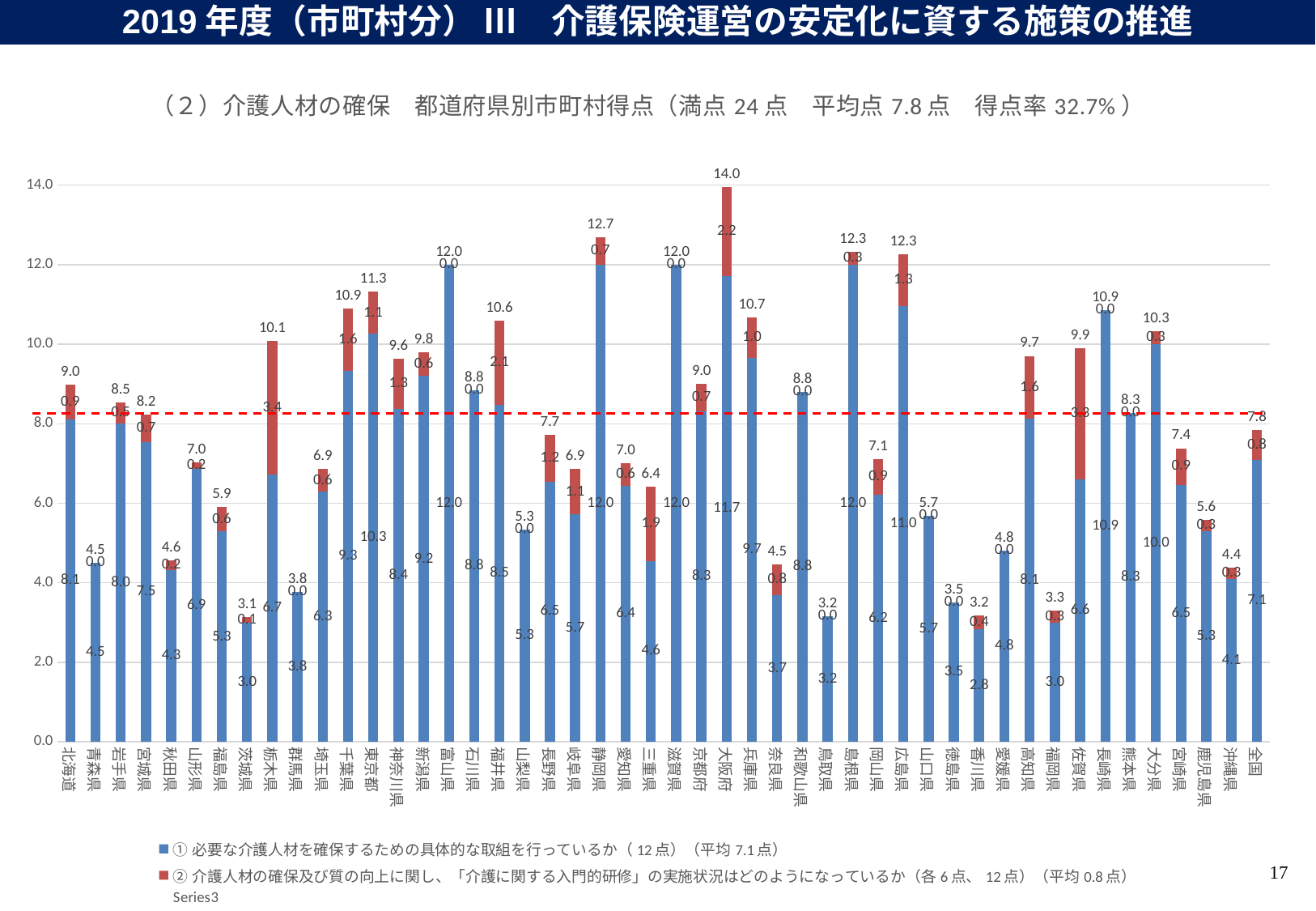

2019年度（市町村分） Ⅲ　介護保険運営の安定化に資する施策の推進

### Chart: （２）介護人材の確保　都道府県別市町村得点（満点24点　平均点7.8点　得点率32.7%）

| Category | ①必要な介護人材を確保するための具体的な取組を行っているか（12点）（平均7.1点） | ②介護人材の確保及び質の向上に関し、「介護に関する入門的研修」の実施状況はどのようになっているか（各6点、12点）（平均0.8点） |  |
|---|---|---|---|
| 北海道 | 8.111731843575418 | 0.8715083798882681 | 8.983240223463687 |
| 青森県 | 4.5 | 0.0 | 4.5 |
| 岩手県 | 8.0 | 0.5454545454545454 | 8.545454545454545 |
| 宮城県 | 7.542857142857143 | 0.6857142857142857 | 8.228571428571428 |
| 秋田県 | 4.32 | 0.24 | 4.56 |
| 山形県 | 6.857142857142857 | 0.17142857142857143 | 7.0285714285714285 |
| 福島県 | 5.288135593220339 | 0.6101694915254238 | 5.898305084745763 |
| 茨城県 | 3.0 | 0.13636363636363635 | 3.1363636363636362 |
| 栃木県 | 6.72 | 3.36 | 10.08 |
| 群馬県 | 3.7714285714285714 | 0.0 | 3.7714285714285714 |
| 埼玉県 | 6.285714285714286 | 0.5714285714285714 | 6.857142857142857 |
| 千葉県 | 9.333333333333334 | 1.5555555555555556 | 10.88888888888889 |
| 東京都 | 10.258064516129032 | 1.064516129032258 | 11.32258064516129 |
| 神奈川県 | 8.363636363636363 | 1.2727272727272727 | 9.636363636363637 |
| 新潟県 | 9.2 | 0.6 | 9.8 |
| 富山県 | 12.0 | 0.0 | 12.0 |
| 石川県 | 8.842105263157896 | 0.0 | 8.842105263157896 |
| 福井県 | 8.470588235294118 | 2.1176470588235294 | 10.588235294117647 |
| 山梨県 | 5.333333333333333 | 0.0 | 5.333333333333333 |
| 長野県 | 6.545454545454546 | 1.1688311688311688 | 7.714285714285714 |
| 岐阜県 | 5.714285714285714 | 1.1428571428571428 | 6.857142857142857 |
| 静岡県 | 12.0 | 0.6857142857142857 | 12.685714285714285 |
| 愛知県 | 6.444444444444445 | 0.5555555555555556 | 7.0 |
| 三重県 | 4.551724137931035 | 1.8620689655172413 | 6.413793103448276 |
| 滋賀県 | 12.0 | 0.0 | 12.0 |
| 京都府 | 8.307692307692308 | 0.6923076923076923 | 9.0 |
| 大阪府 | 11.720930232558139 | 2.2325581395348837 | 13.953488372093023 |
| 兵庫県 | 9.658536585365853 | 1.024390243902439 | 10.682926829268293 |
| 奈良県 | 3.6923076923076925 | 0.7692307692307693 | 4.461538461538462 |
| 和歌山県 | 8.8 | 0.0 | 8.8 |
| 鳥取県 | 3.1578947368421053 | 0.0 | 3.1578947368421053 |
| 島根県 | 12.0 | 0.3157894736842105 | 12.31578947368421 |
| 岡山県 | 6.222222222222222 | 0.8888888888888888 | 7.111111111111111 |
| 広島県 | 10.956521739130435 | 1.3043478260869565 | 12.26086956521739 |
| 山口県 | 5.684210526315789 | 0.0 | 5.684210526315789 |
| 徳島県 | 3.5 | 0.0 | 3.5 |
| 香川県 | 2.823529411764706 | 0.35294117647058826 | 3.176470588235294 |
| 愛媛県 | 4.8 | 0.0 | 4.8 |
| 高知県 | 8.117647058823529 | 1.588235294117647 | 9.705882352941176 |
| 福岡県 | 3.0 | 0.3 | 3.3 |
| 佐賀県 | 6.6 | 3.3 | 9.9 |
| 長崎県 | 10.857142857142858 | 0.0 | 10.857142857142858 |
| 熊本県 | 8.266666666666667 | 0.0 | 8.266666666666667 |
| 大分県 | 10.0 | 0.3333333333333333 | 10.333333333333334 |
| 宮崎県 | 6.461538461538462 | 0.9230769230769231 | 7.384615384615385 |
| 鹿児島県 | 5.3023255813953485 | 0.27906976744186046 | 5.5813953488372094 |
| 沖縄県 | 4.097560975609756 | 0.2926829268292683 | 4.390243902439025 |
| 全国 | 7.0924755887421025 | 0.7512923607122344 | 7.843767949454336 |
17